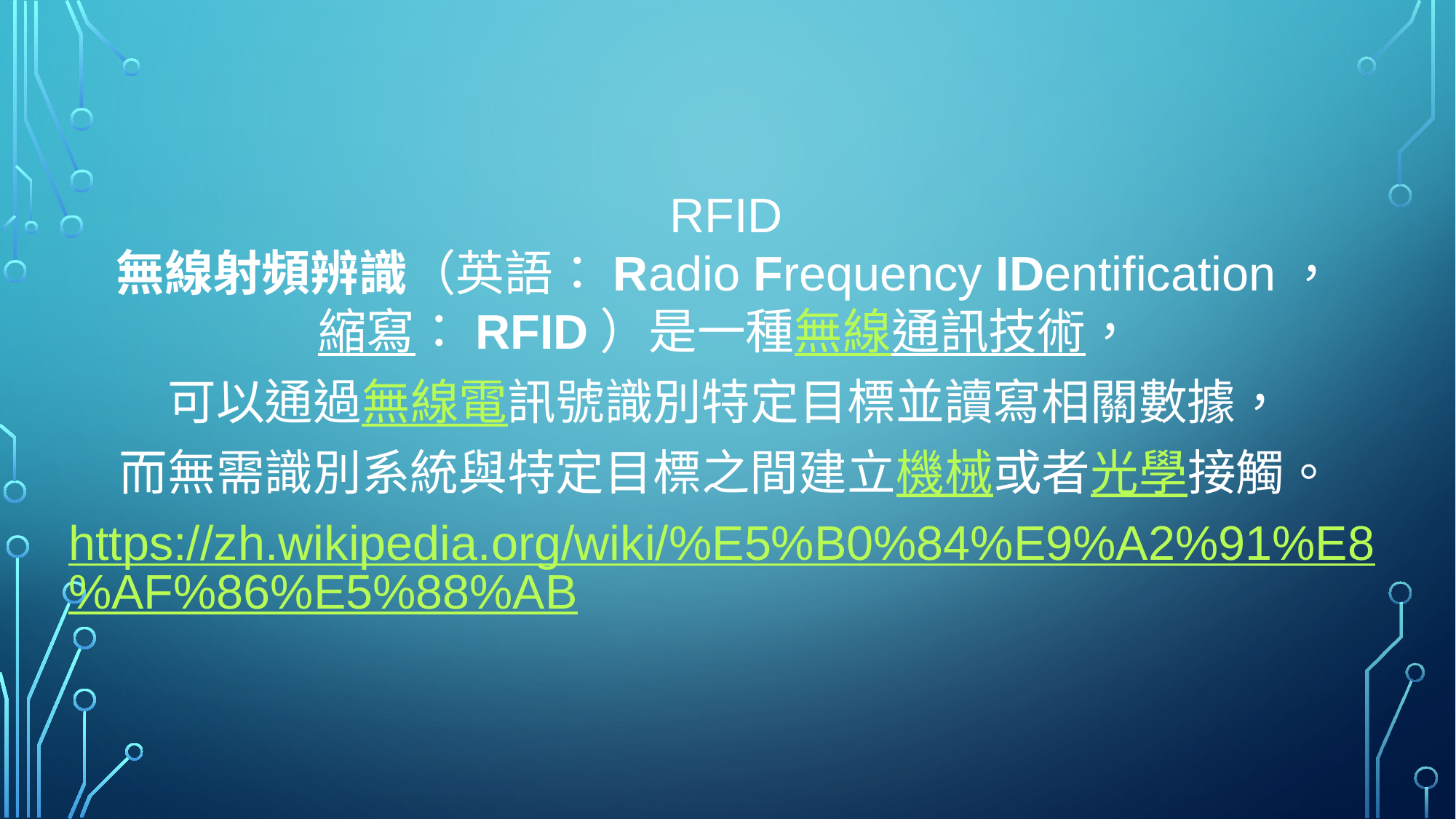

RFID
無線射頻辨識（英語：Radio Frequency IDentification，縮寫：RFID）是一種無線通訊技術，
可以通過無線電訊號識別特定目標並讀寫相關數據，
而無需識別系統與特定目標之間建立機械或者光學接觸。
https://zh.wikipedia.org/wiki/%E5%B0%84%E9%A2%91%E8%AF%86%E5%88%AB